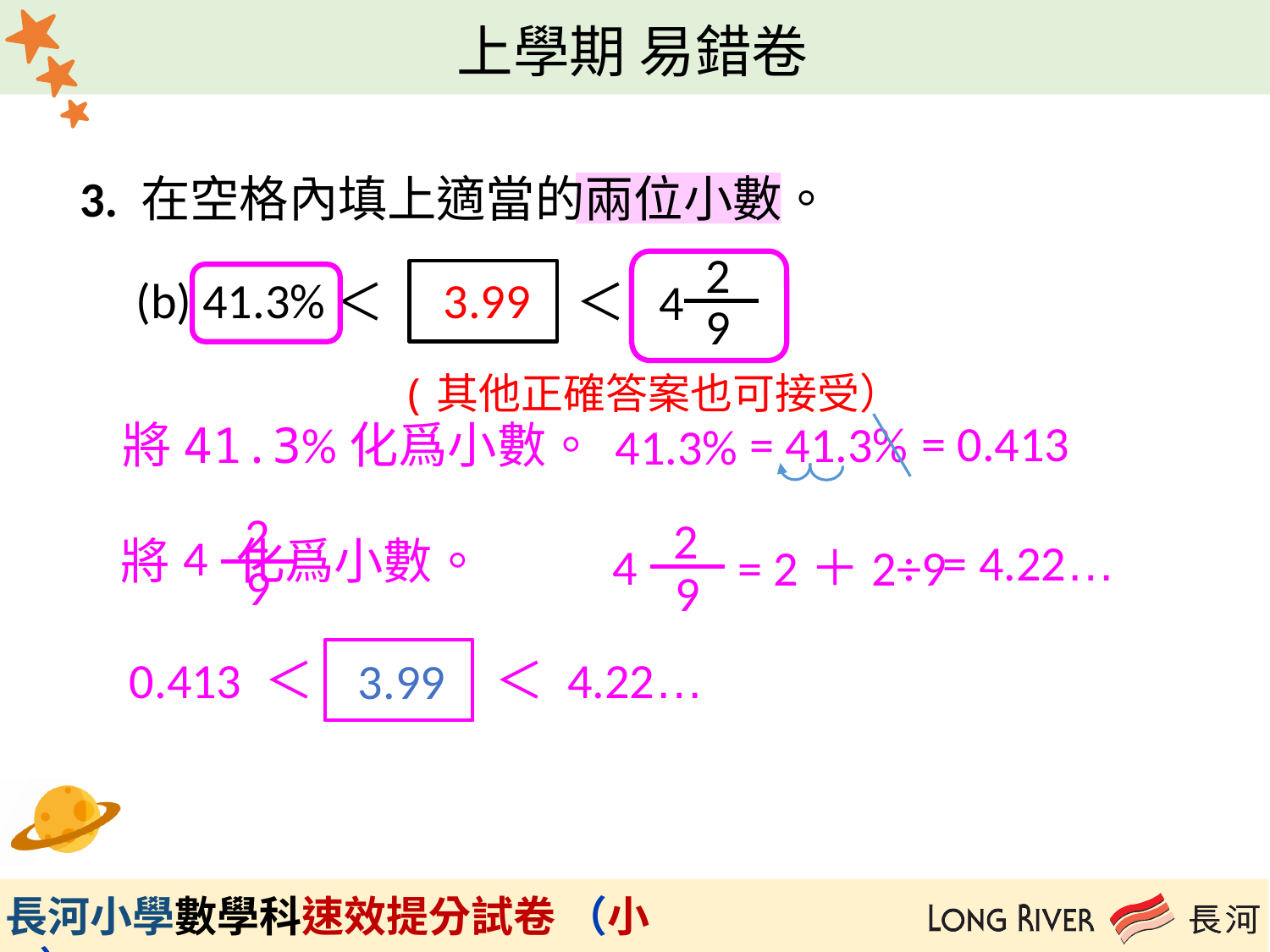

3. 在空格內填上適當的兩位小數。
     (b) 41.3%

2
9
＜ 　　　   ＜  4

3.99

(其他正確答案也可接受）
= 0.413
= 41.3%
將41.3%化爲小數。
41.3%

2
9
4
將      化爲小數。
2
9
4
 = 4.22…
= 2＋2÷9

0.413 ＜  　　　 ＜ 4.22…
 3.99